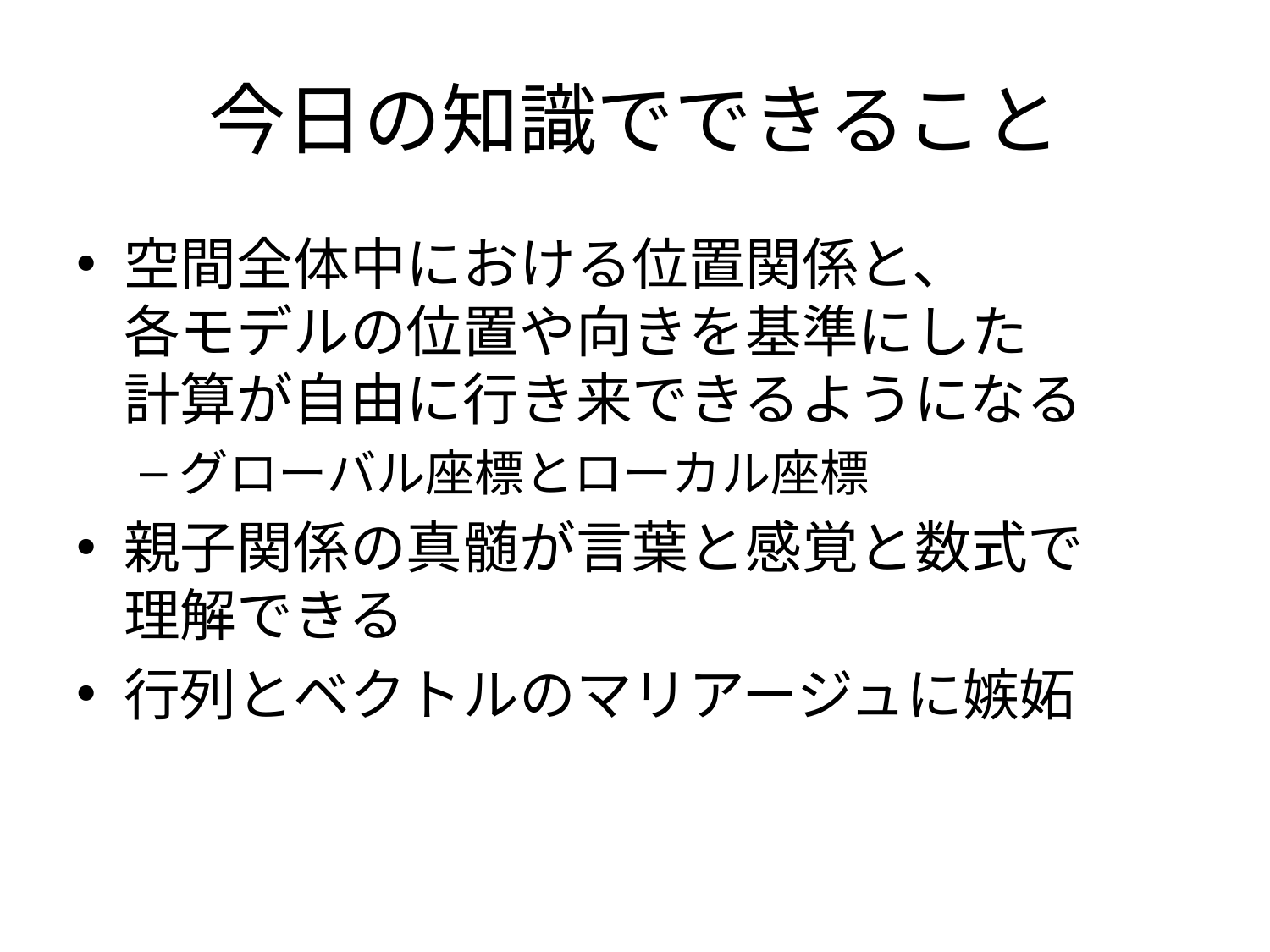

# 今日の知識でできること
空間全体中における位置関係と、
各モデルの位置や向きを基準にした
計算が自由に行き来できるようになる
グローバル座標とローカル座標
親子関係の真髄が言葉と感覚と数式で
理解できる
行列とベクトルのマリアージュに嫉妬